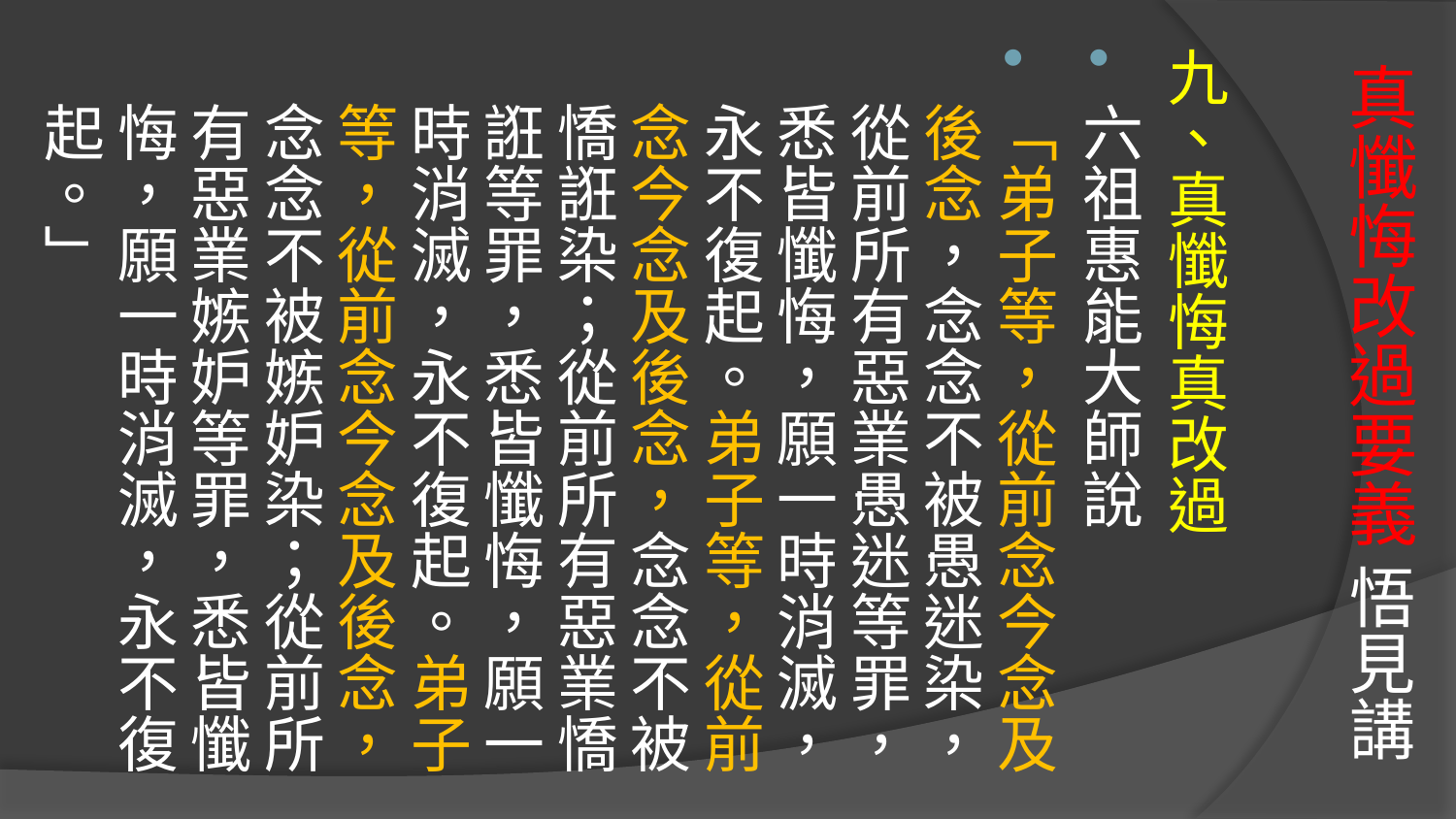

九、真懺悔真改過
六祖惠能大師說
﹁弟子等，從前念今念及後念，念念不被愚迷染，從前所有惡業愚迷等罪，悉皆懺悔，願一時消滅，永不復起。弟子等，從前念今念及後念，念念不被憍誑染；從前所有惡業憍誑等罪，悉皆懺悔，願一時消滅，永不復起。弟子等，從前念今念及後念，念念不被嫉妒染；從前所有惡業嫉妒等罪，悉皆懺悔，願一時消滅，永不復起。﹂
# 真懺悔改過要義 悟見講